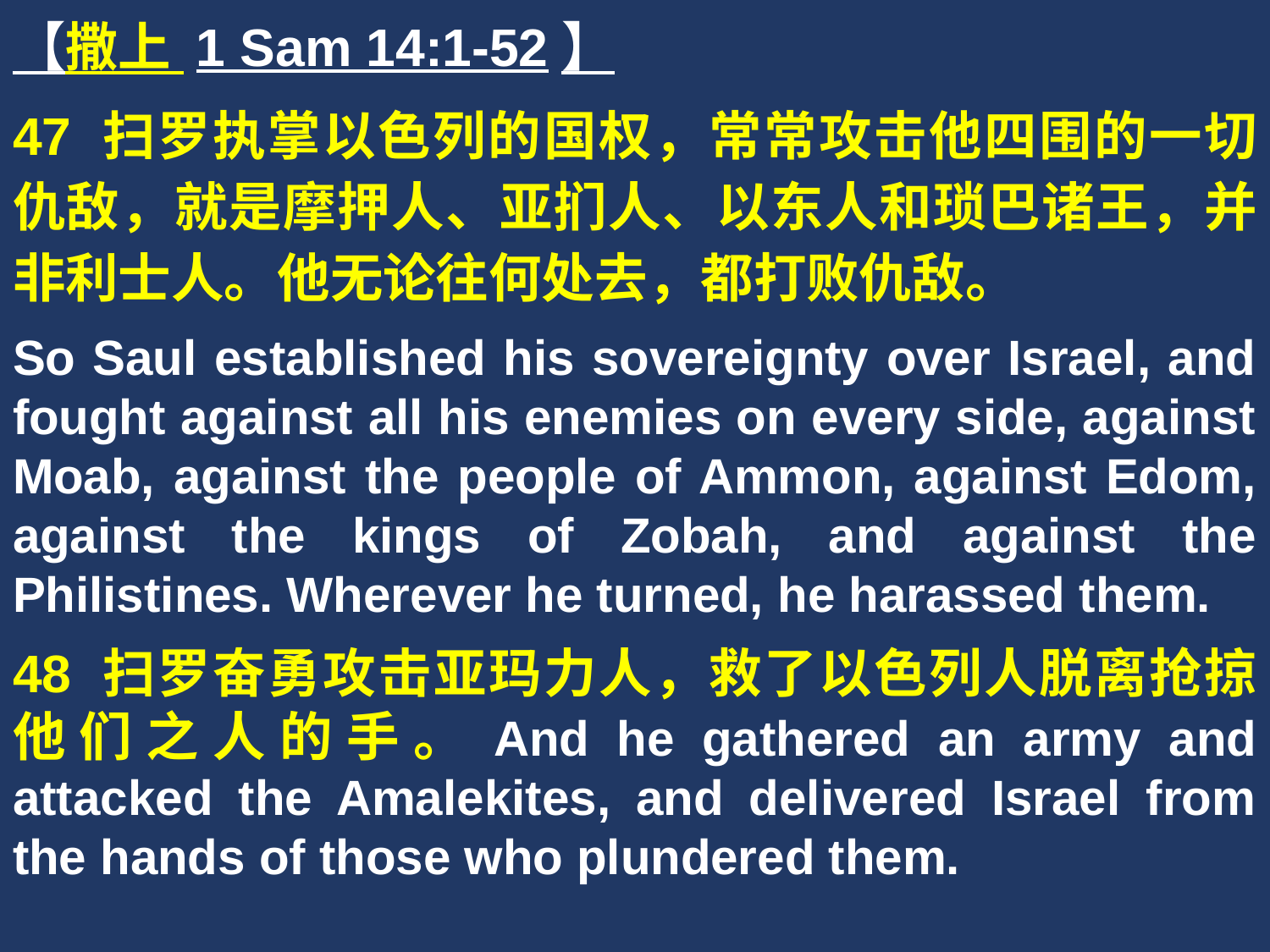

【撒上 1 Sam 14:1-52】
47 扫罗执掌以色列的国权，常常攻击他四围的一切仇敌，就是摩押人、亚扪人、以东人和琐巴诸王，并非利士人。他无论往何处去，都打败仇敌。
So Saul established his sovereignty over Israel, and fought against all his enemies on every side, against Moab, against the people of Ammon, against Edom, against the kings of Zobah, and against the Philistines. Wherever he turned, he harassed them.
48 扫罗奋勇攻击亚玛力人，救了以色列人脱离抢掠他们之人的手。And he gathered an army and attacked the Amalekites, and delivered Israel from the hands of those who plundered them.